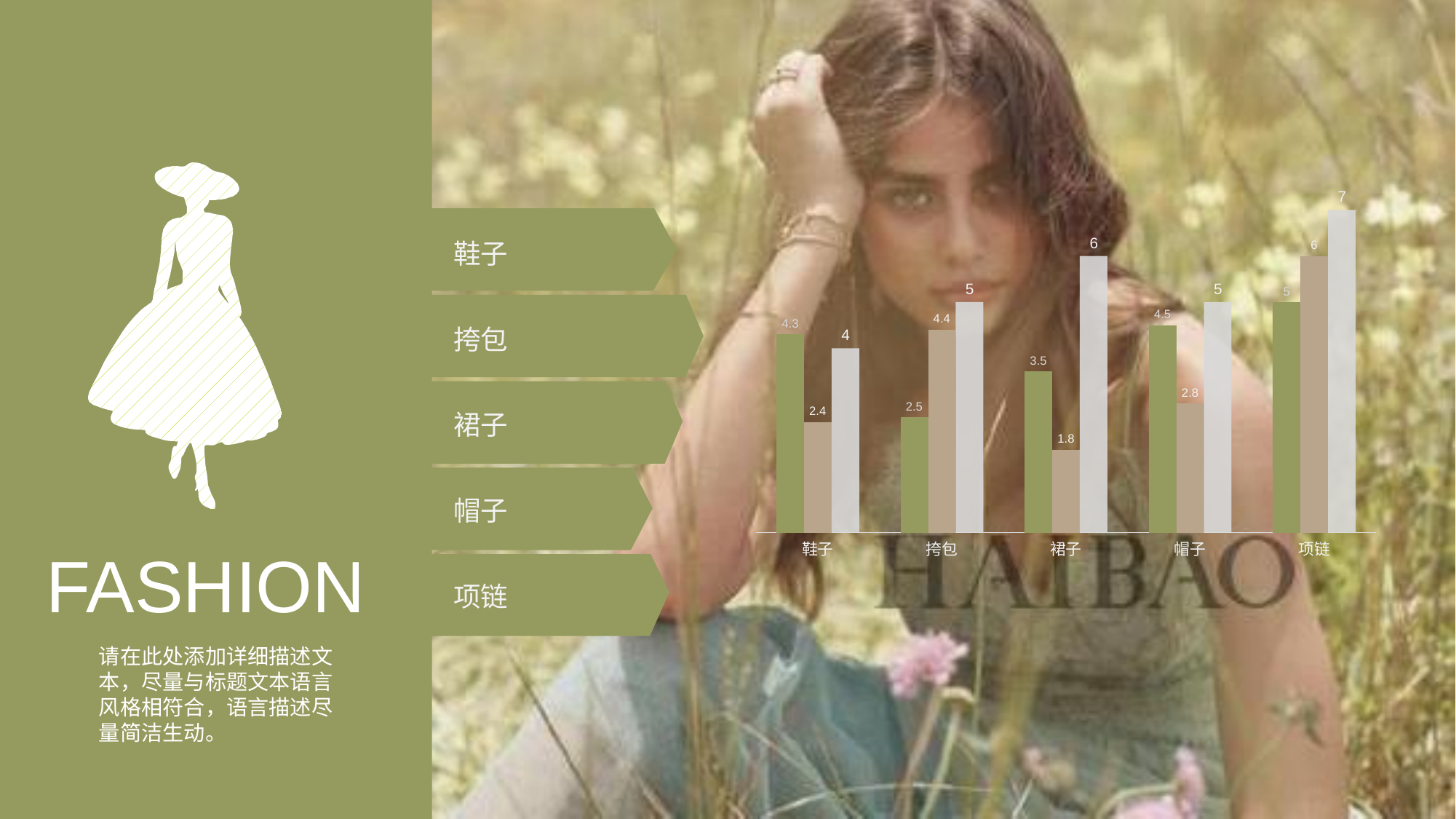

### Chart

| Category | 列1 | 列2 | 列3 |
|---|---|---|---|
| 鞋子 | 4.3 | 2.4 | 4.0 |
| 挎包 | 2.5 | 4.4 | 5.0 |
| 裙子 | 3.5 | 1.8 | 6.0 |
| 帽子 | 4.5 | 2.8 | 5.0 |
| 项链 | 5.0 | 6.0 | 7.0 |

鞋子

挎包

裙子

帽子
FASHION

项链
请在此处添加详细描述文本，尽量与标题文本语言风格相符合，语言描述尽量简洁生动。